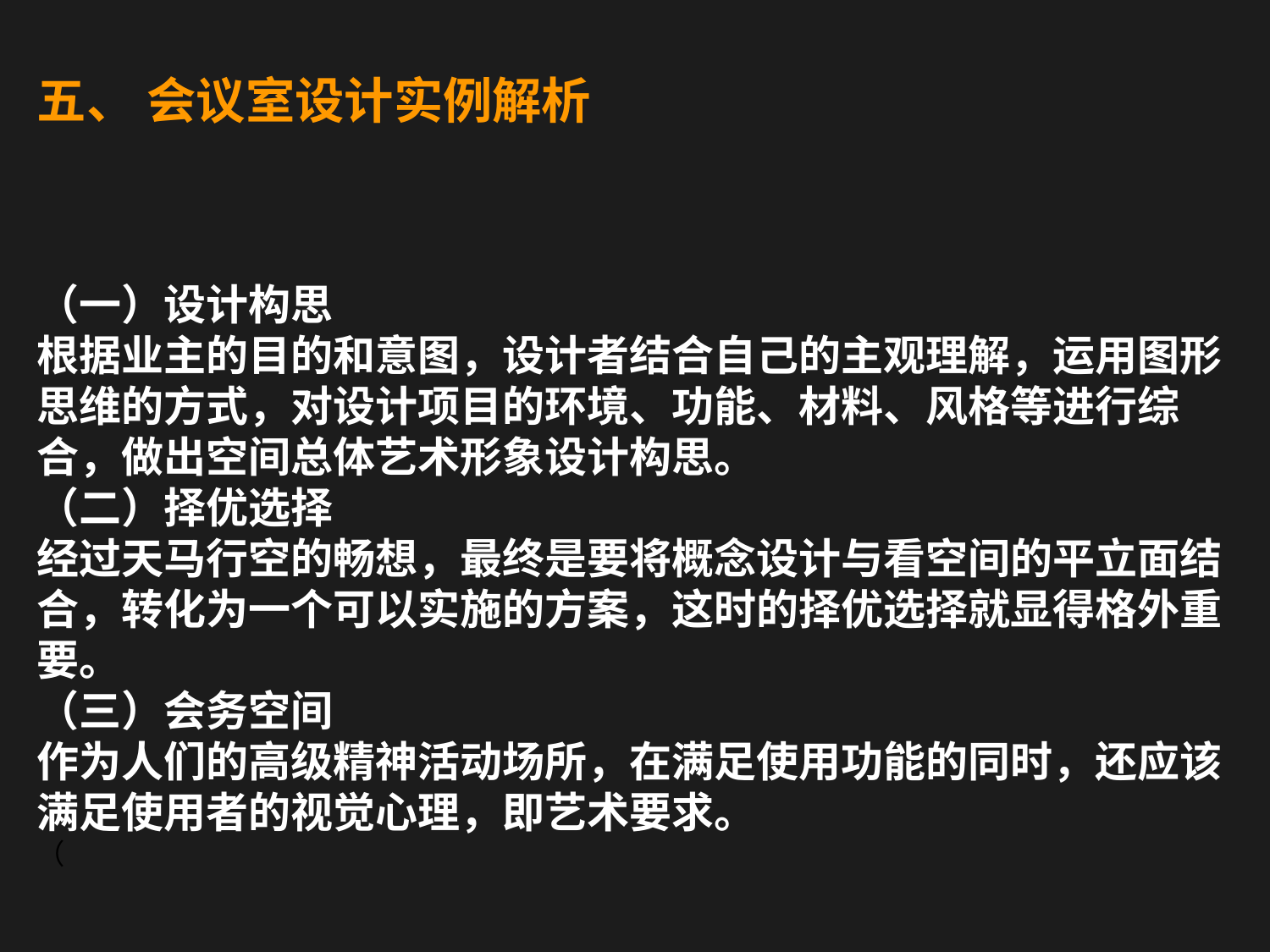

# 五、 会议室设计实例解析
（一）设计构思
根据业主的目的和意图，设计者结合自己的主观理解，运用图形思维的方式，对设计项目的环境、功能、材料、风格等进行综合，做出空间总体艺术形象设计构思。
（二）择优选择
经过天马行空的畅想，最终是要将概念设计与看空间的平立面结合，转化为一个可以实施的方案，这时的择优选择就显得格外重要。
（三）会务空间
作为人们的高级精神活动场所，在满足使用功能的同时，还应该满足使用者的视觉心理，即艺术要求。
（
217